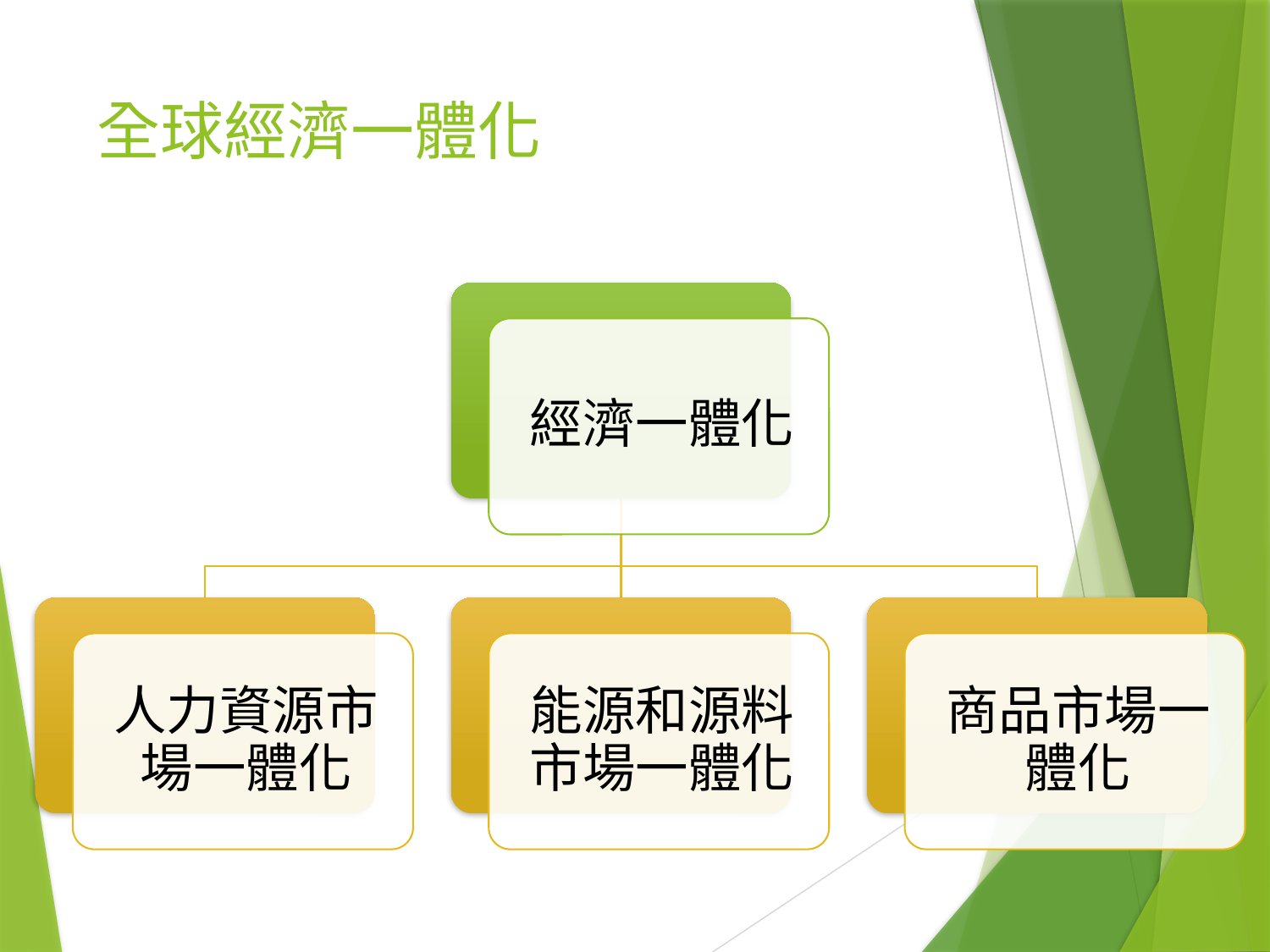

# 全球經濟一體化
經濟一體化
人力資源市場一體化
能源和源料市場一體化
商品市場一體化